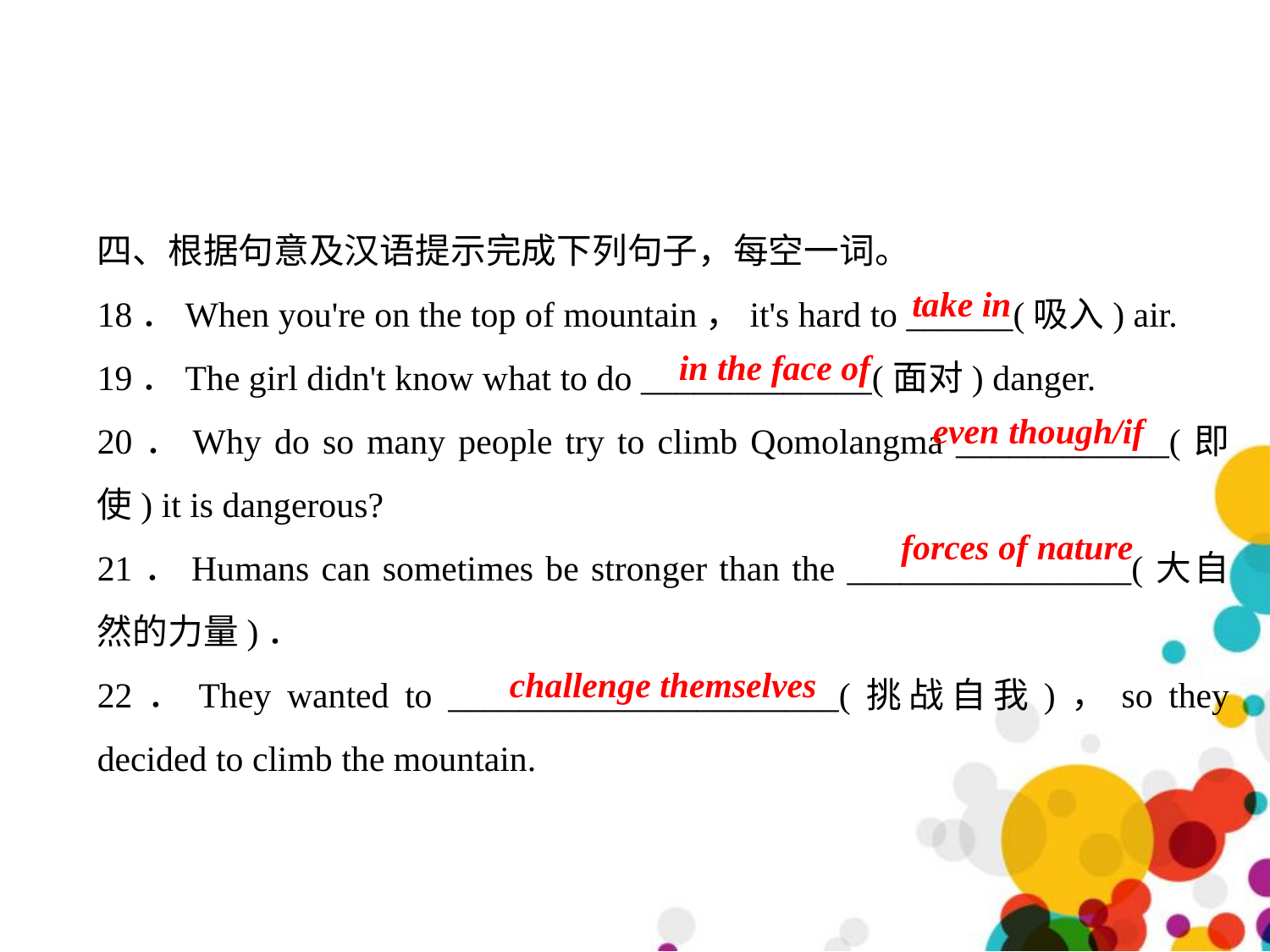

四、根据句意及汉语提示完成下列句子，每空一词。
18．When you're on the top of mountain，it's hard to ______(吸入) air.
19．The girl didn't know what to do _____________(面对) danger.
20．Why do so many people try to climb Qomolangma ____________(即使) it is dangerous?
21．Humans can sometimes be stronger than the ________________(大自然的力量)．
22．They wanted to ______________________(挑战自我)，so they decided to climb the mountain.
take in
in the face of
even though/if
forces of nature
challenge themselves